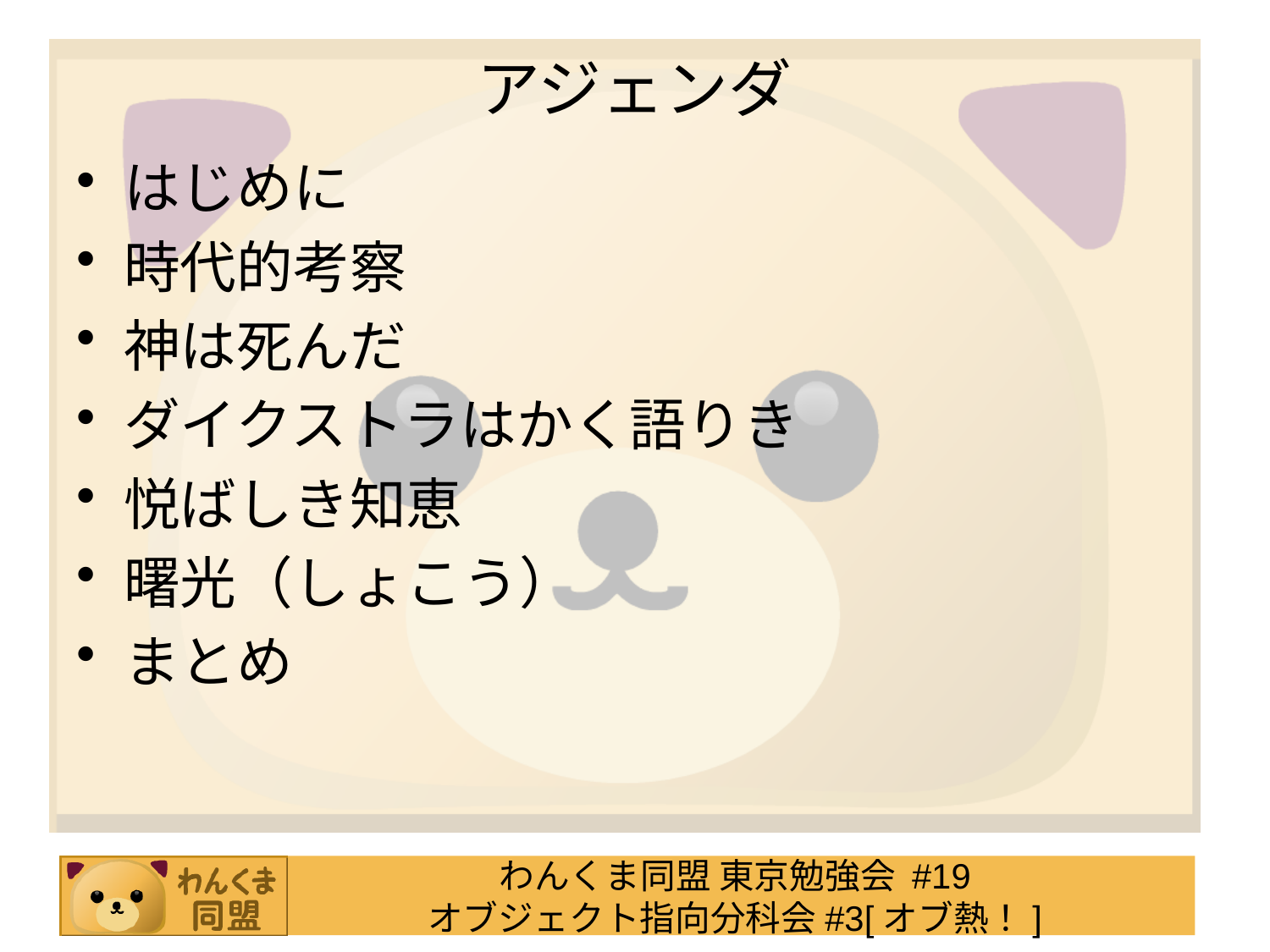

# アジェンダ
はじめに
時代的考察
神は死んだ
ダイクストラはかく語りき
悦ばしき知恵
曙光（しょこう）
まとめ